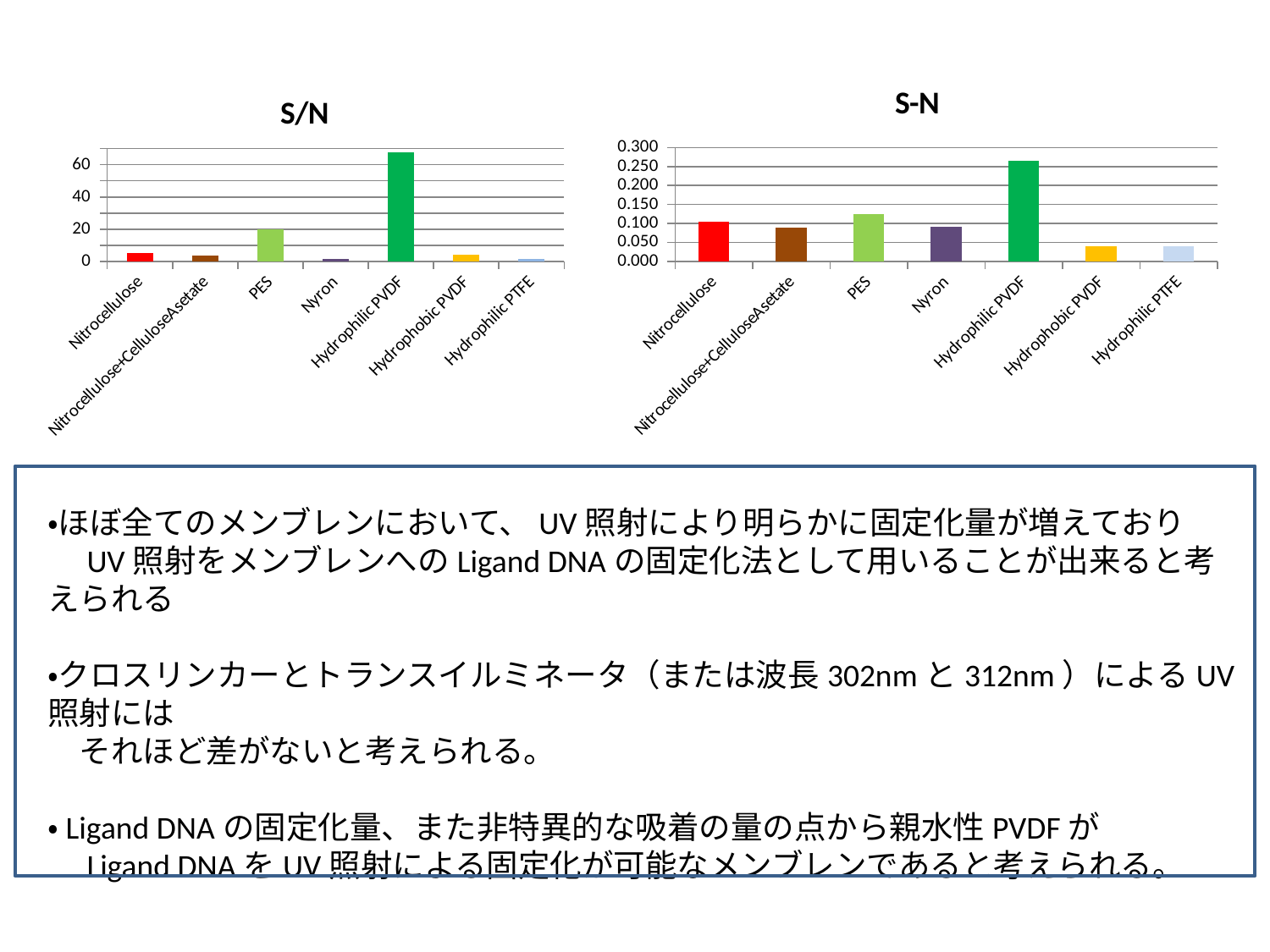

### Chart:

| Category | S-N |
|---|---|
| Nitrocellulose | 0.10399999999999998 |
| Nitrocellulose+CelluloseAsetate | 0.08799999999999998 |
| PES | 0.12570000000000003 |
| Nyron | 0.09100000000000003 |
| Hydrophilic PVDF | 0.2646666666666666 |
| Hydrophobic PVDF | 0.039666666666666656 |
| Hydrophilic PTFE | 0.039166666666666676 |

### Chart:

| Category | S/N |
|---|---|
| Nitrocellulose | 5.1655540720961275 |
| Nitrocellulose+CelluloseAsetate | 3.5166825548141087 |
| PES | 19.944723618090443 |
| Nyron | 1.637103809246874 |
| Hydrophilic PVDF | 67.72268907563036 |
| Hydrophobic PVDF | 4.409742120343836 |
| Hydrophilic PTFE | 1.7456140350877194 |
・ほぼ全てのメンブレンにおいて、UV照射により明らかに固定化量が増えており
　UV照射をメンブレンへのLigand DNAの固定化法として用いることが出来ると考えられる

・クロスリンカーとトランスイルミネータ（または波長302nmと312nm）によるUV照射には
　それほど差がないと考えられる。

・Ligand DNAの固定化量、また非特異的な吸着の量の点から親水性PVDFが
　Ligand DNAをUV照射による固定化が可能なメンブレンであると考えられる。